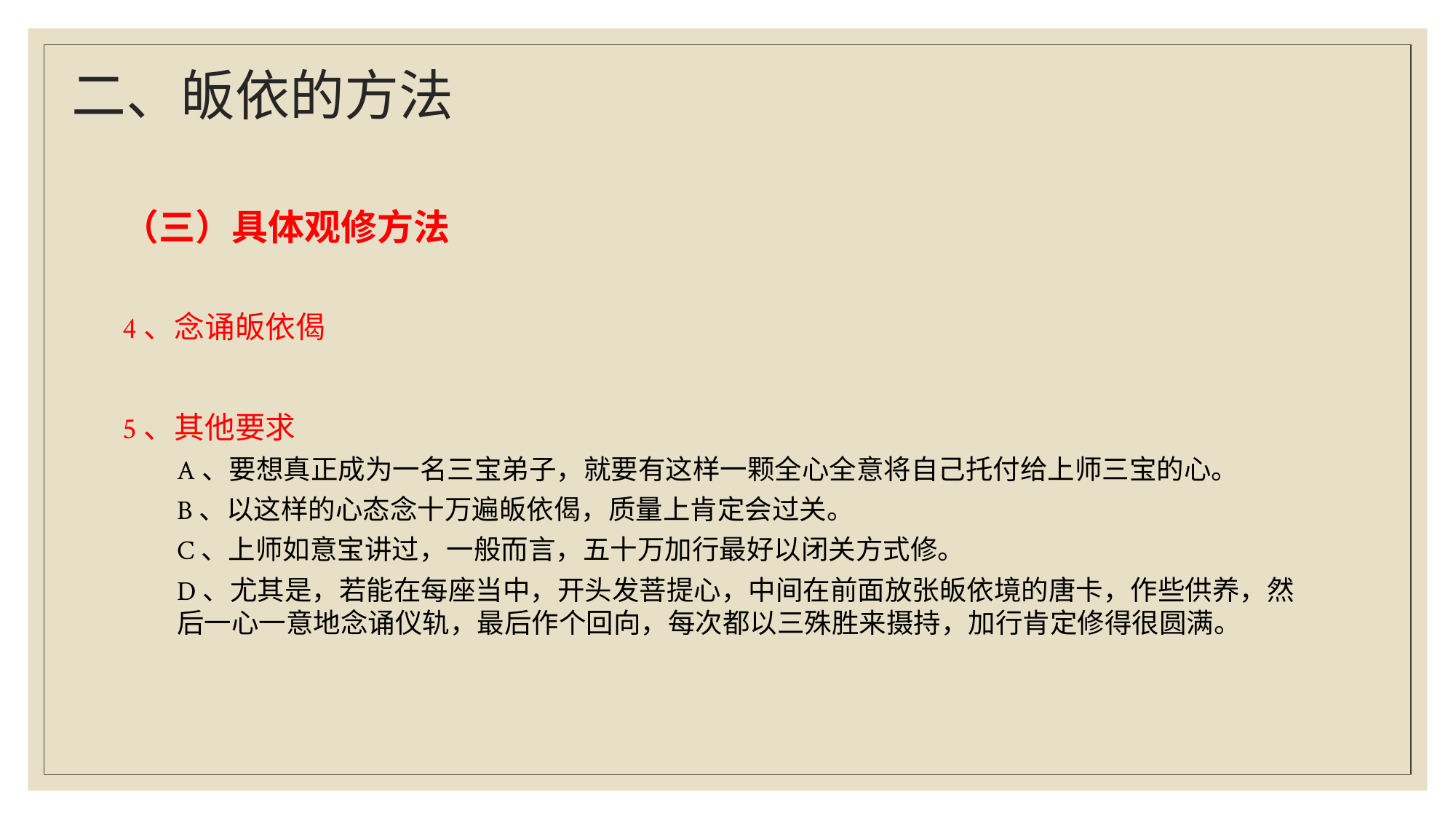

# 二、皈依的方法
（三）具体观修方法

4、念诵皈依偈

5、其他要求
A、要想真正成为一名三宝弟子，就要有这样一颗全心全意将自己托付给上师三宝的心。
B、以这样的心态念十万遍皈依偈，质量上肯定会过关。
C、上师如意宝讲过，一般而言，五十万加行最好以闭关方式修。
D、尤其是，若能在每座当中，开头发菩提心，中间在前面放张皈依境的唐卡，作些供养，然后一心一意地念诵仪轨，最后作个回向，每次都以三殊胜来摄持，加行肯定修得很圆满。